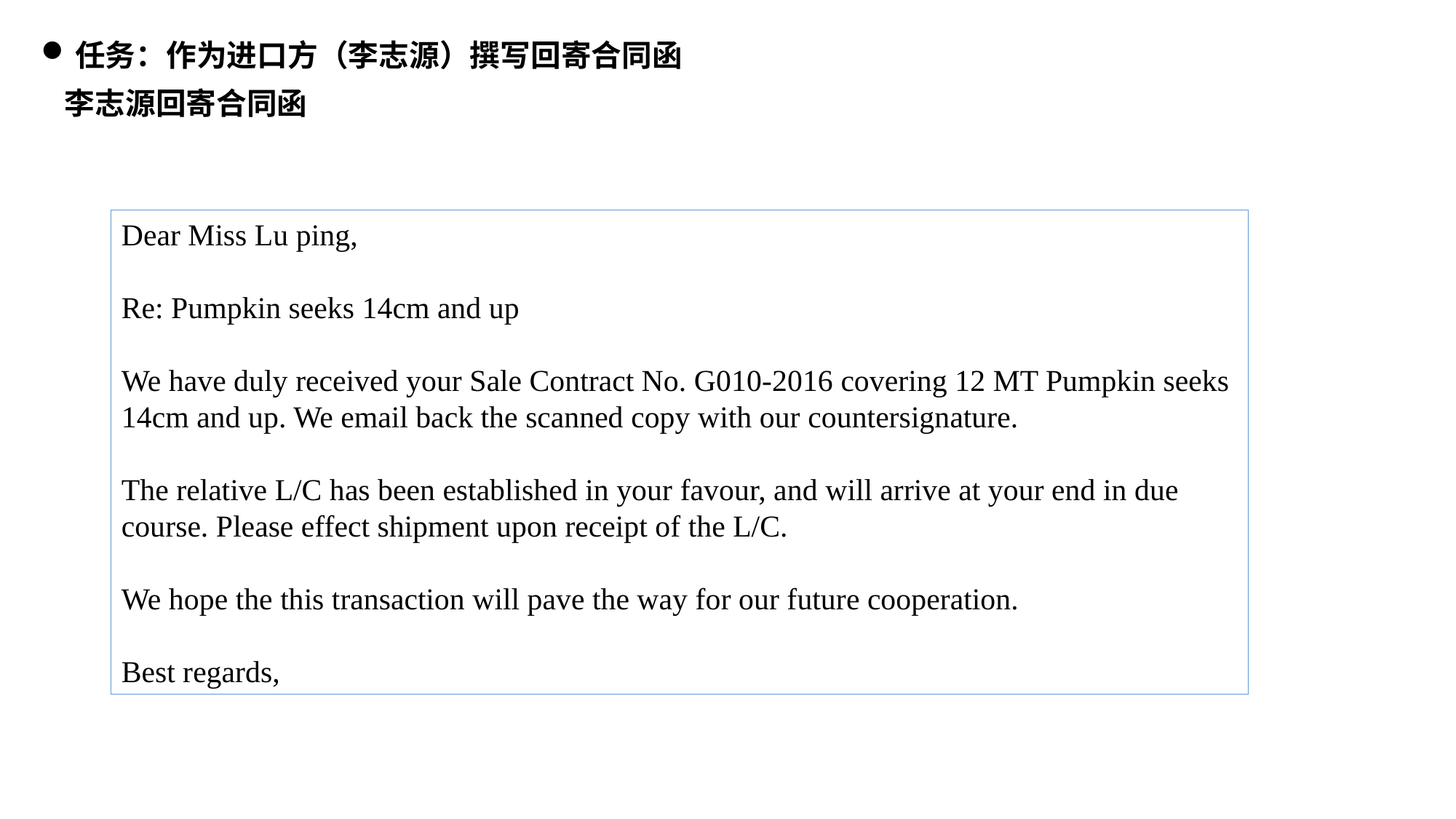

任务：作为进口方（李志源）撰写回寄合同函
李志源回寄合同函
Dear Miss Lu ping,

Re: Pumpkin seeks 14cm and up

We have duly received your Sale Contract No. G010-2016 covering 12 MT Pumpkin seeks 14cm and up. We email back the scanned copy with our countersignature.

The relative L/C has been established in your favour, and will arrive at your end in due course. Please effect shipment upon receipt of the L/C.

We hope the this transaction will pave the way for our future cooperation.

Best regards,